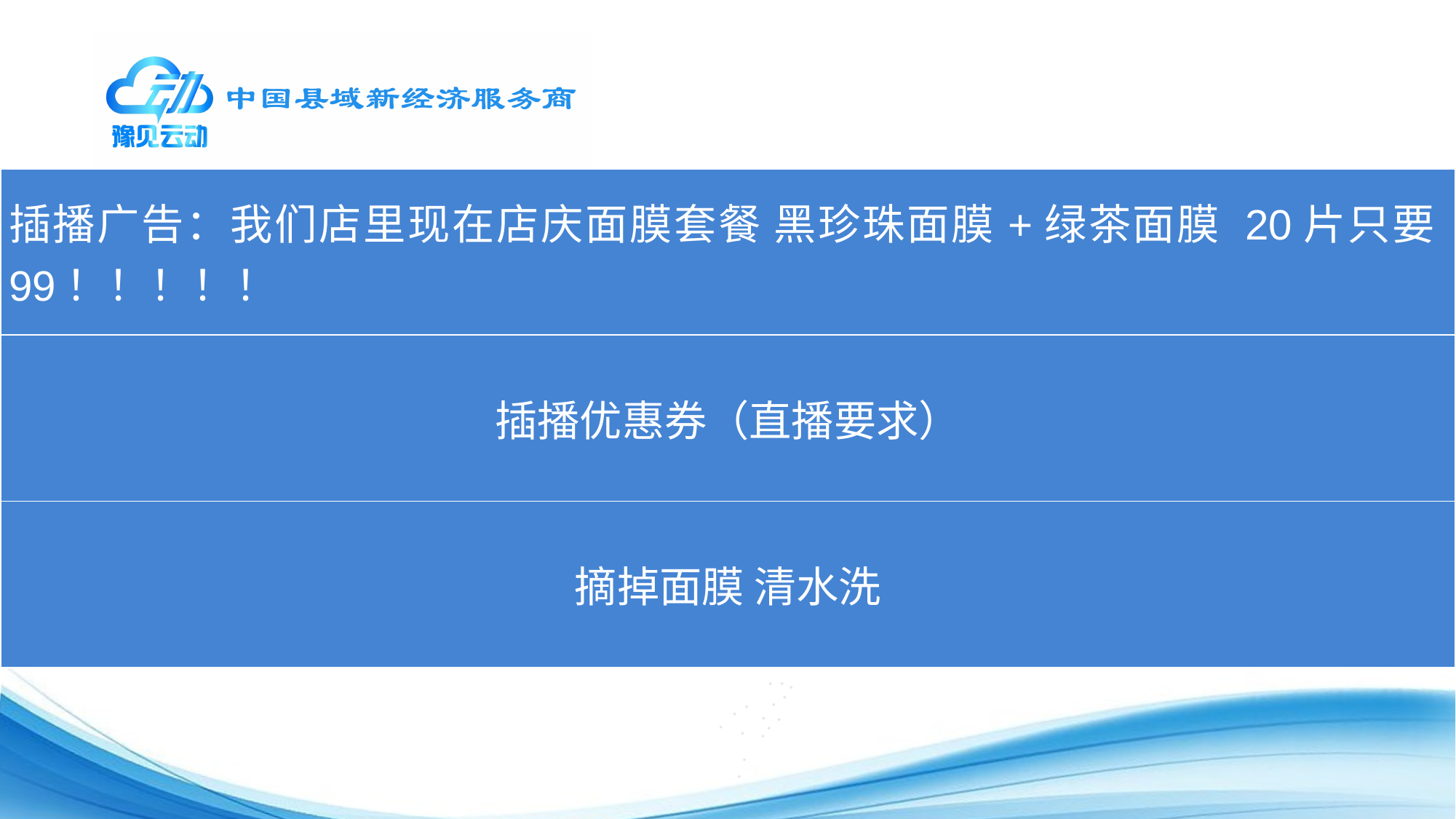

| 插播广告：我们店里现在店庆面膜套餐 黑珍珠面膜+绿茶面膜 20片只要99！！！！！ |
| --- |
| 插播优惠券（直播要求） |
| 摘掉面膜 清水洗 |